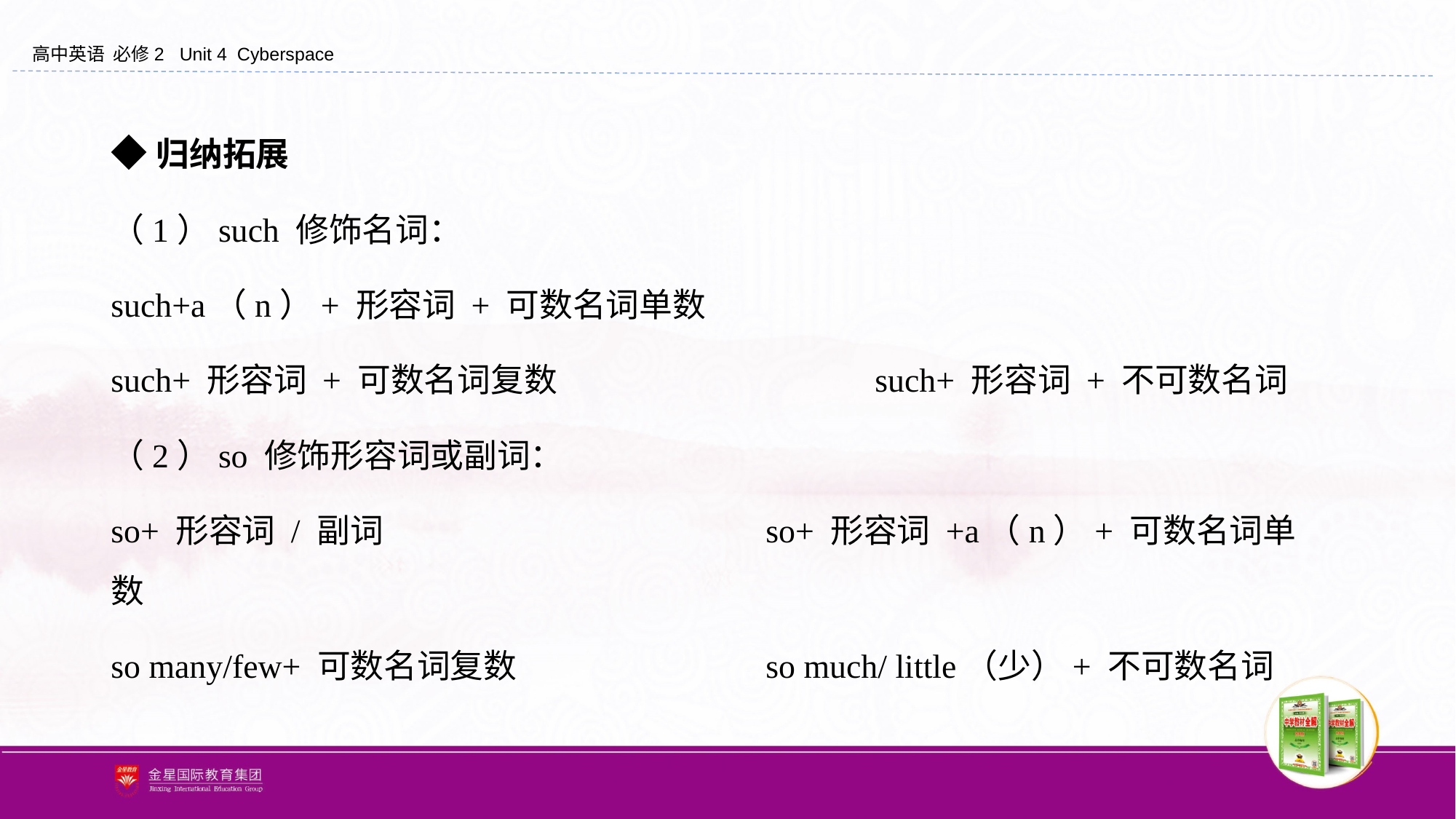

◆归纳拓展
（1）such 修饰名词：
such+a（n）+ 形容词 + 可数名词单数
such+ 形容词 + 可数名词复数			such+ 形容词 + 不可数名词
（2）so 修饰形容词或副词：
so+ 形容词 / 副词		            		so+ 形容词 +a（n）+ 可数名词单数
so many/few+ 可数名词复数	            		so much/ little（少）+ 不可数名词